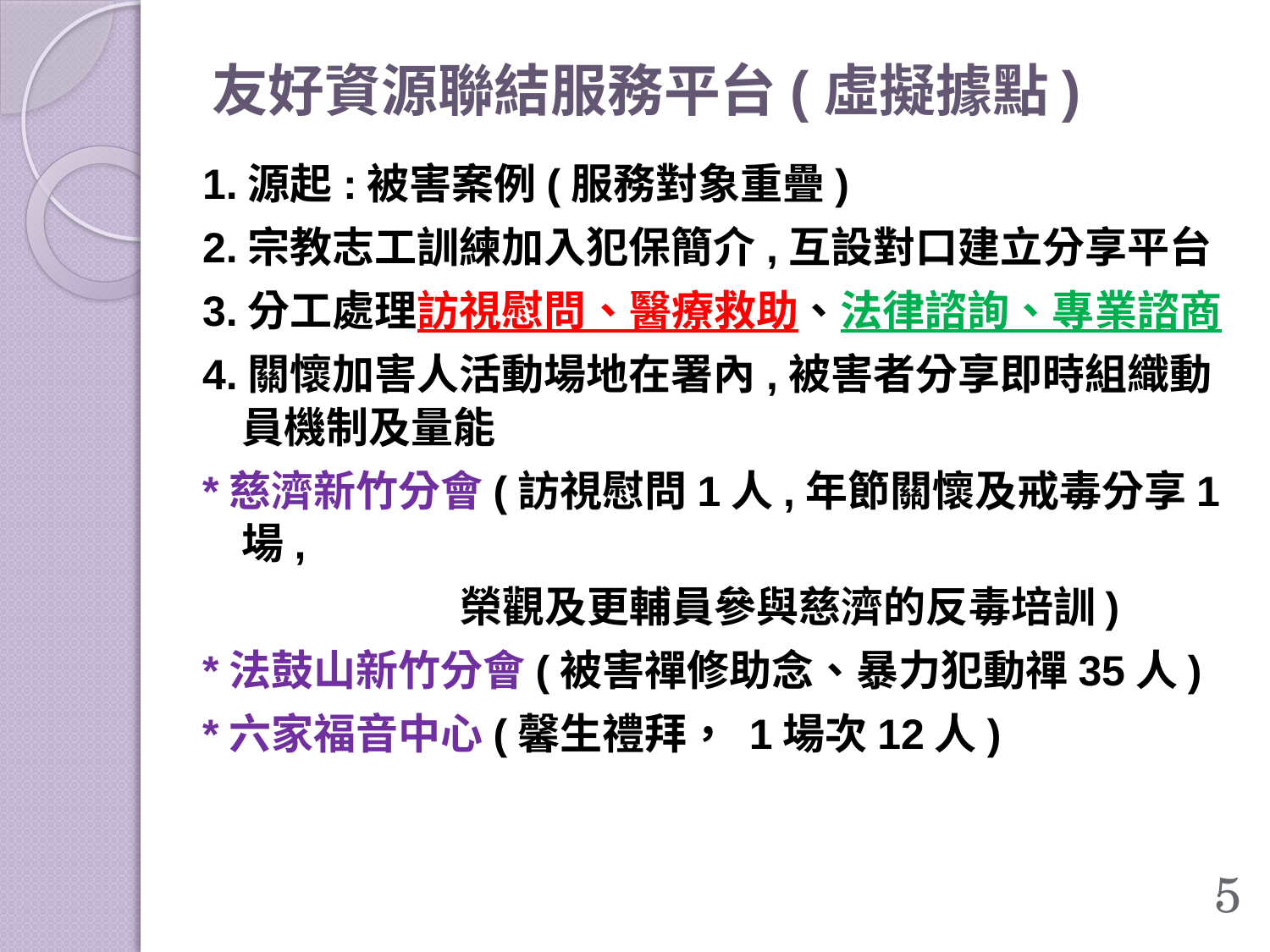

# 友好資源聯結服務平台(虛擬據點)
1.源起:被害案例(服務對象重疊)
2.宗教志工訓練加入犯保簡介,互設對口建立分享平台
3.分工處理訪視慰問、醫療救助、法律諮詢、專業諮商
4.關懷加害人活動場地在署內,被害者分享即時組織動員機制及量能
*慈濟新竹分會(訪視慰問1人,年節關懷及戒毒分享1場,
                          榮觀及更輔員參與慈濟的反毒培訓)
*法鼓山新竹分會(被害禪修助念、暴力犯動禪35人)
*六家福音中心(馨生禮拜， 1場次12人)

5